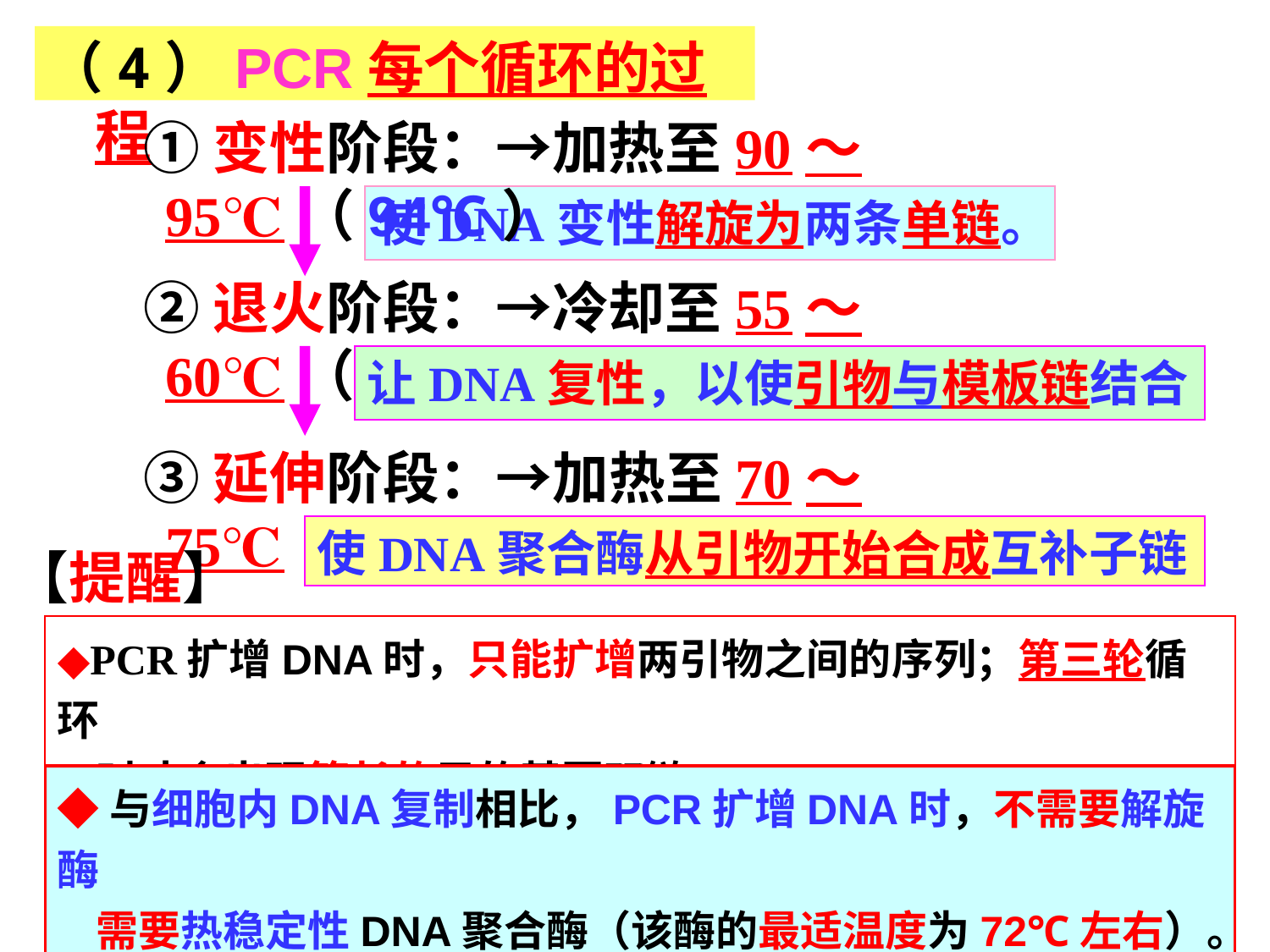

（4）PCR每个循环的过程
  ①变性阶段：→加热至90～95℃（94℃）

使DNA变性解旋为两条单链。
  ②退火阶段：→冷却至55～60℃（55℃）

让DNA复性，以使引物与模板链结合
  ③延伸阶段：→加热至70～75℃（72℃）
使DNA聚合酶从引物开始合成互补子链
【提醒】
◆PCR扩增DNA时，只能扩增两引物之间的序列；第三轮循环
   时才会出现等长的目的基因双链。
◆与细胞内DNA复制相比，PCR扩增DNA时，不需要解旋酶
   需要热稳定性DNA聚合酶（该酶的最适温度为72℃左右）。